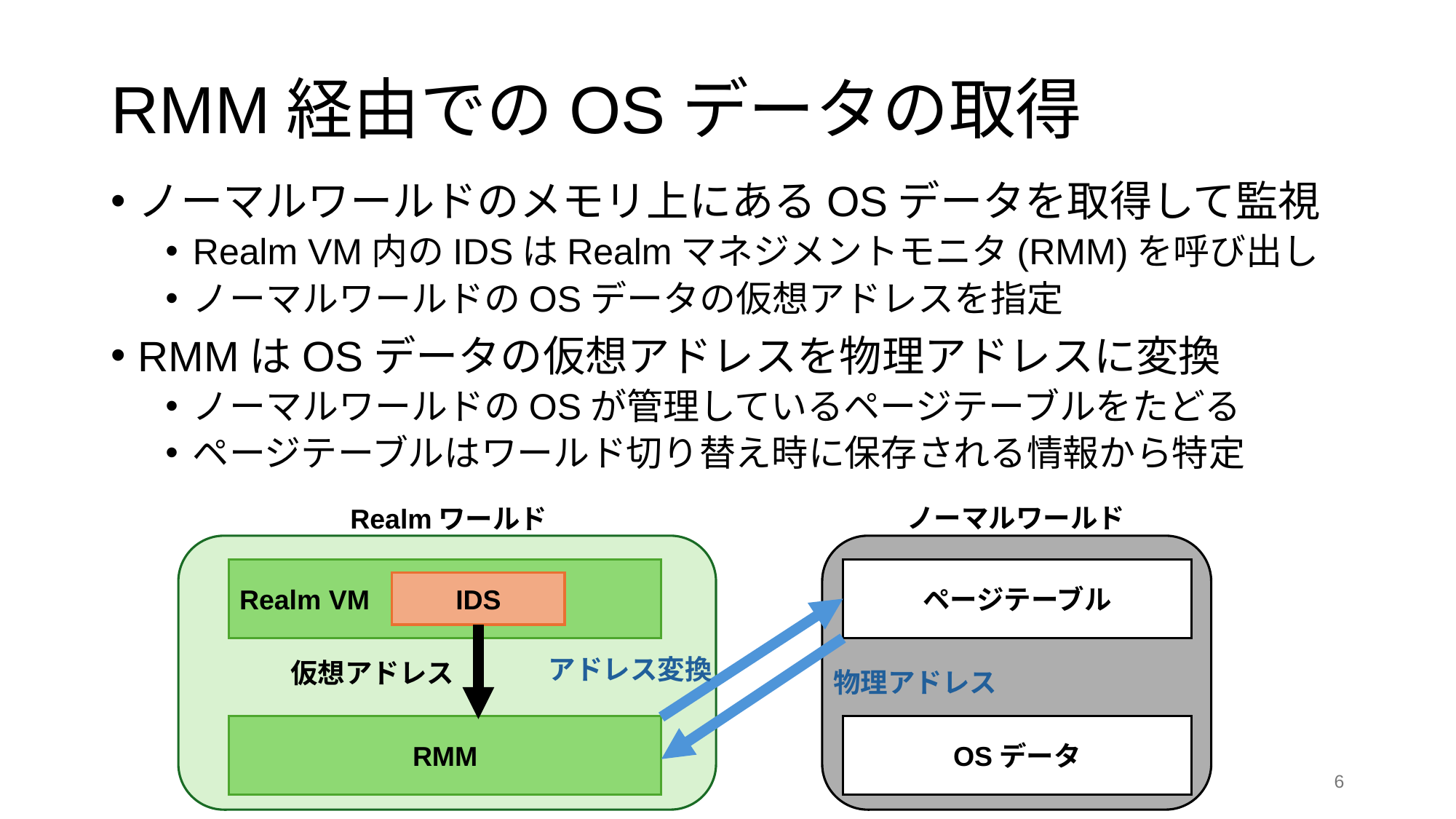

# RMM経由でのOSデータの取得
ノーマルワールドのメモリ上にあるOSデータを取得して監視
Realm VM内のIDSはRealmマネジメントモニタ(RMM)を呼び出し
ノーマルワールドのOSデータの仮想アドレスを指定
RMMはOSデータの仮想アドレスを物理アドレスに変換
ノーマルワールドのOSが管理しているページテーブルをたどる
ページテーブルはワールド切り替え時に保存される情報から特定
ノーマルワールド
Realmワールド

Realm VM
IDS
RMM
OSデータ
仮想アドレス
ページテーブル
アドレス変換
物理アドレス
6